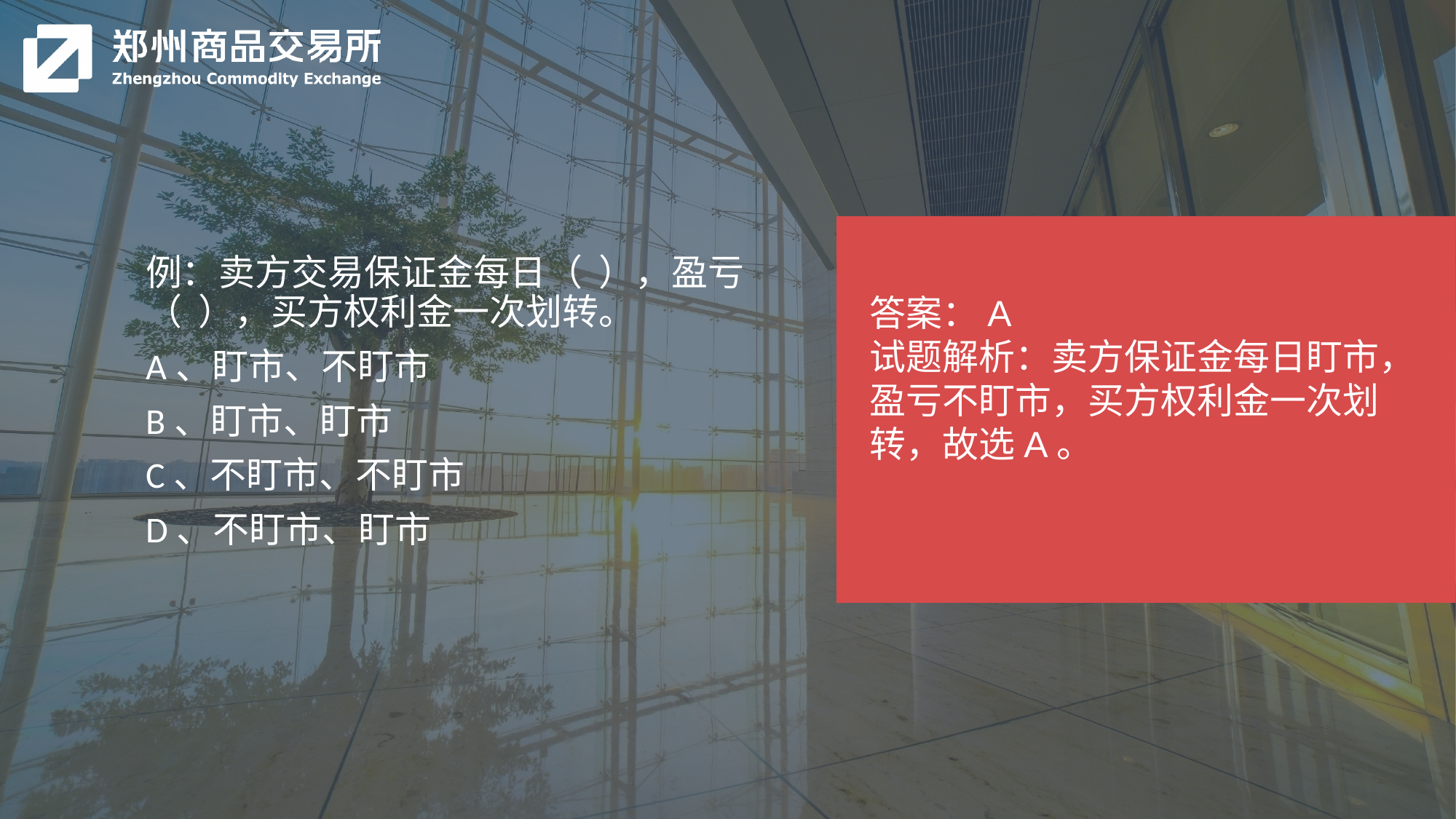

答案：A
试题解析：卖方保证金每日盯市，盈亏不盯市，买方权利金一次划转，故选A。

例：卖方交易保证金每日（  ），盈亏（  ），买方权利金一次划转。
A、盯市、不盯市
B、盯市、盯市
C、不盯市、不盯市
D、不盯市、盯市